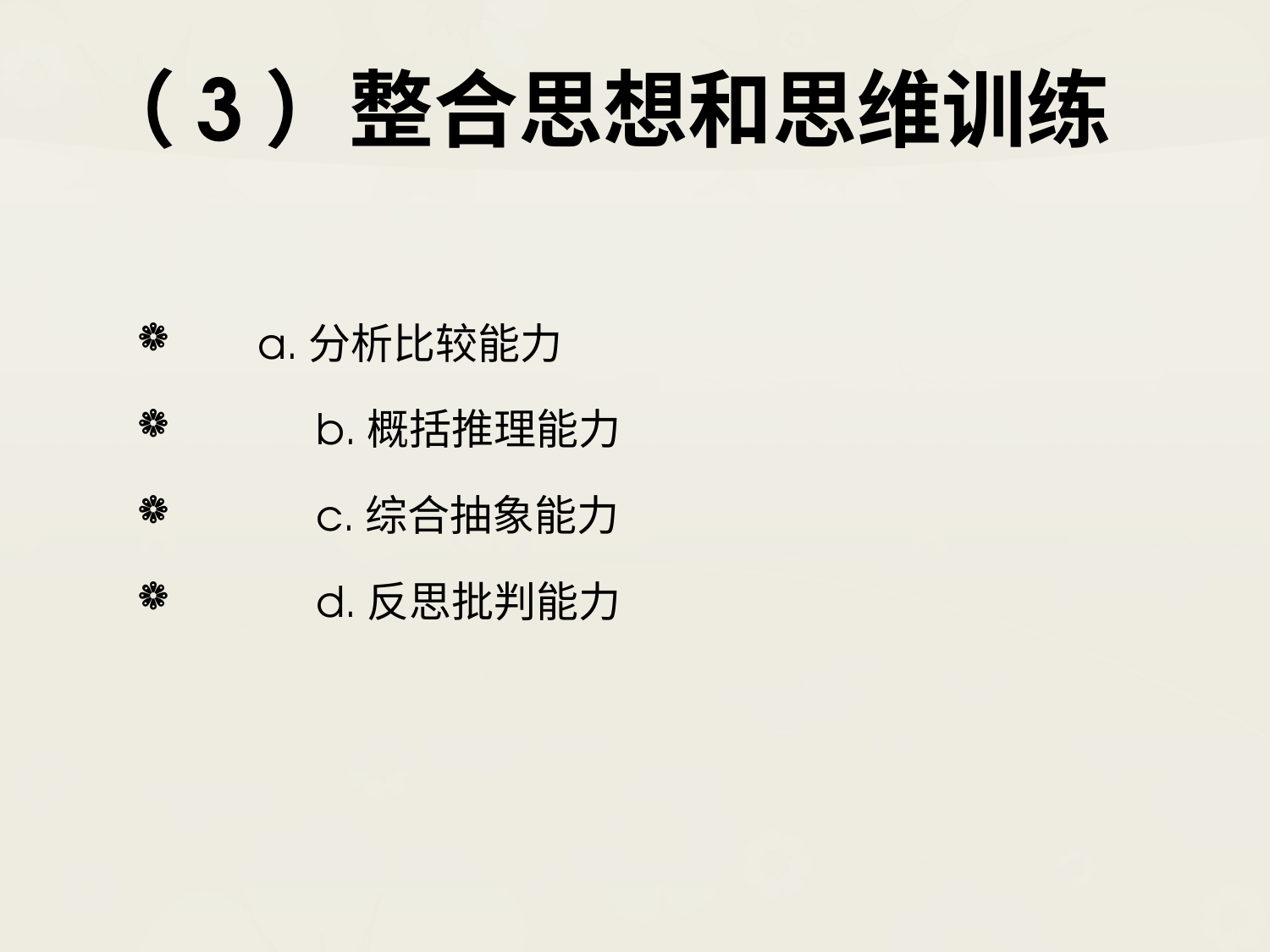

# （3）整合思想和思维训练
     a.分析比较能力
          b.概括推理能力
          c.综合抽象能力
          d.反思批判能力